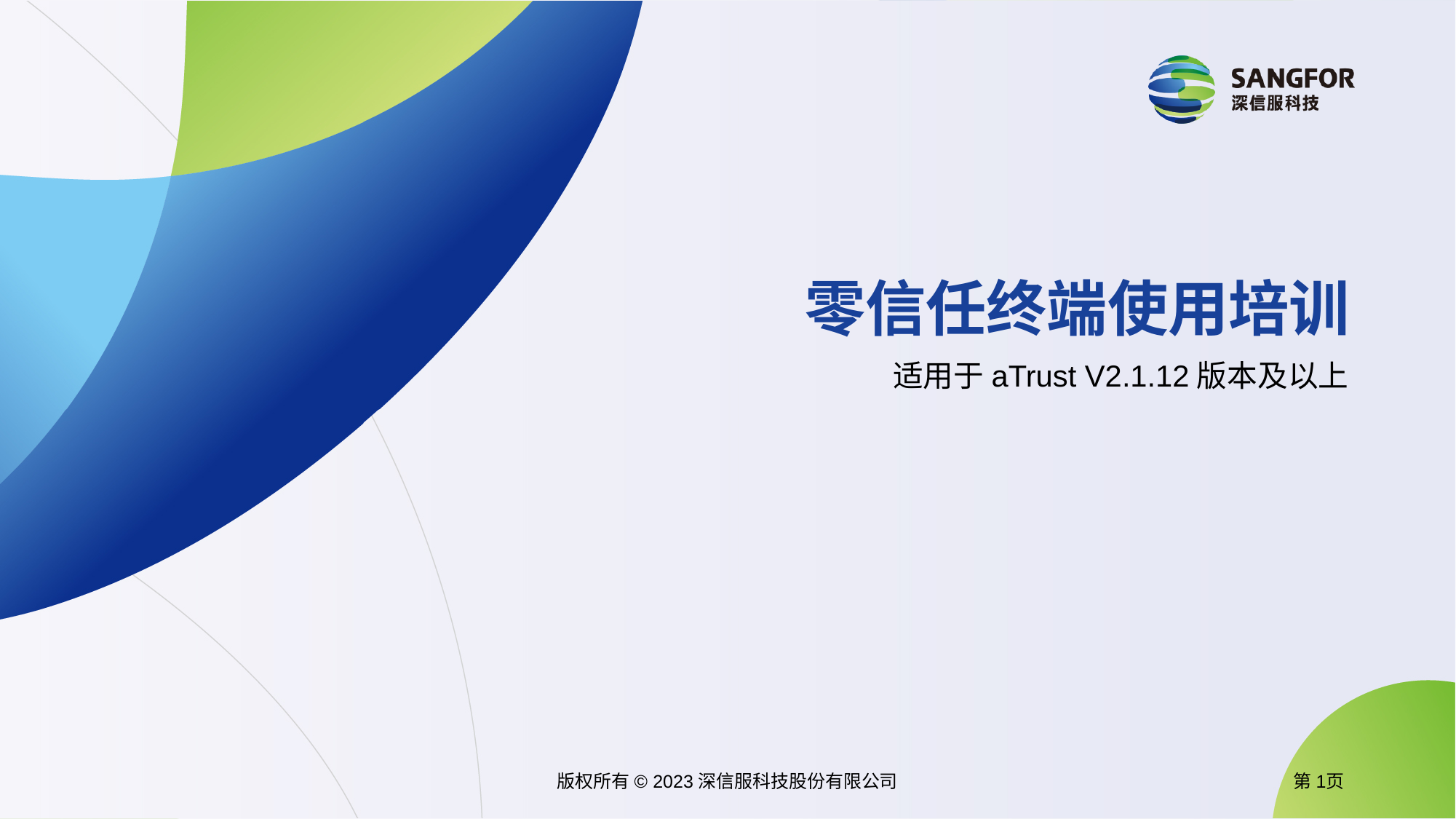

零信任终端使用培训
适用于aTrust V2.1.12版本及以上
版权所有© 2023深信服科技股份有限公司
第1页